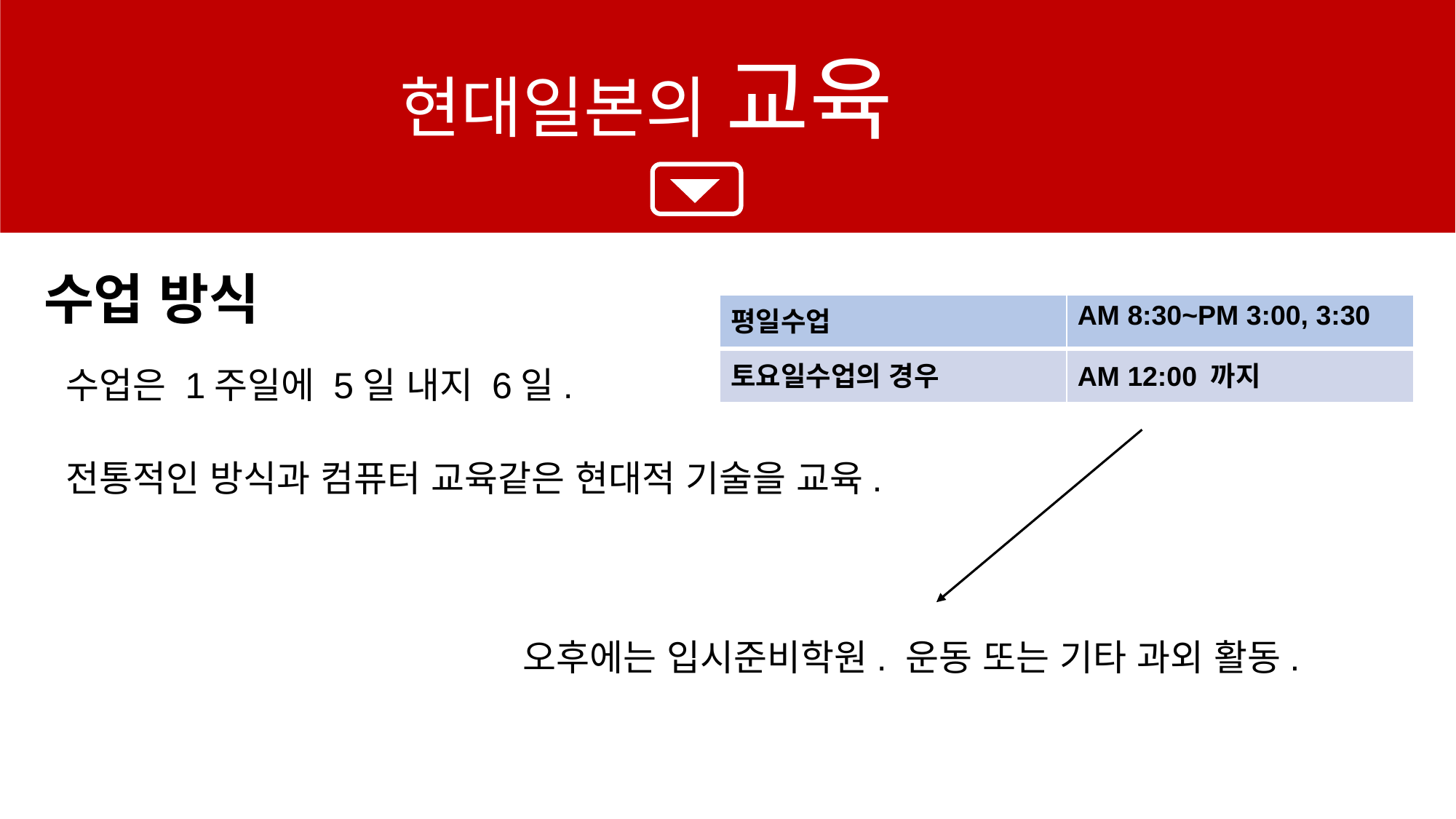

현대일본의 교육

수업 방식
| 평일수업 | AM 8:30~PM 3:00, 3:30 |
| --- | --- |
| 토요일수업의 경우 | AM 12:00 까지 |

수업은 1주일에 5일 내지 6일.
전통적인 방식과 컴퓨터 교육같은 현대적 기술을 교육.
오후에는 입시준비학원. 운동 또는 기타 과외 활동.